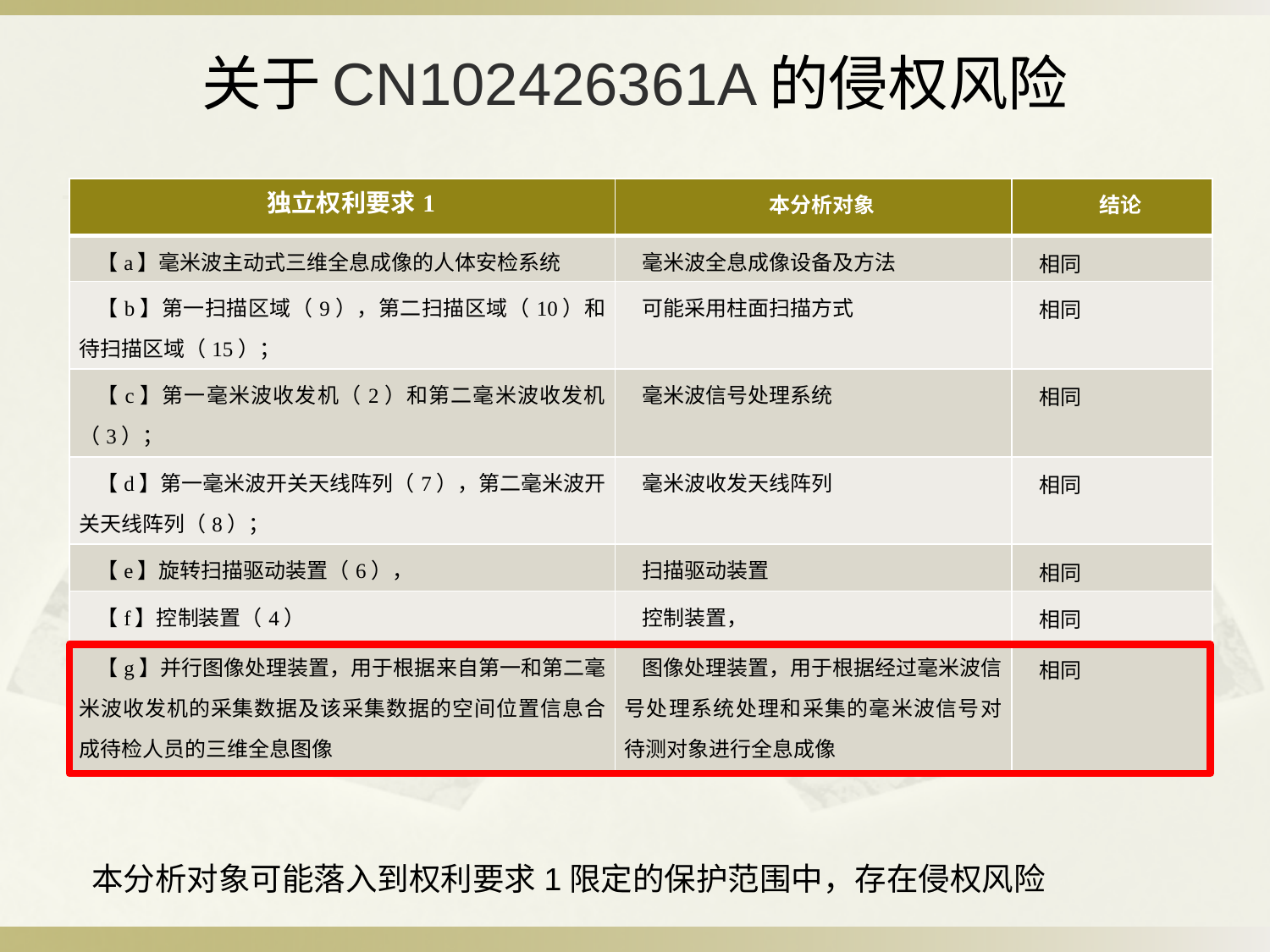

# 关于CN102426361A的侵权风险
| 独立权利要求1 | 本分析对象 | 结论 |
| --- | --- | --- |
| 【a】毫米波主动式三维全息成像的人体安检系统 | 毫米波全息成像设备及方法 | 相同 |
| 【b】第一扫描区域（9），第二扫描区域（10）和待扫描区域（15）； | 可能采用柱面扫描方式 | 相同 |
| 【c】第一毫米波收发机（2）和第二毫米波收发机（3）； | 毫米波信号处理系统 | 相同 |
| 【d】第一毫米波开关天线阵列（7），第二毫米波开关天线阵列（8）； | 毫米波收发天线阵列 | 相同 |
| 【e】旋转扫描驱动装置（6）， | 扫描驱动装置 | 相同 |
| 【f】控制装置（4） | 控制装置， | 相同 |
| 【g】并行图像处理装置，用于根据来自第一和第二毫米波收发机的采集数据及该采集数据的空间位置信息合成待检人员的三维全息图像 | 图像处理装置，用于根据经过毫米波信号处理系统处理和采集的毫米波信号对待测对象进行全息成像 | 相同 |

本分析对象可能落入到权利要求1限定的保护范围中，存在侵权风险